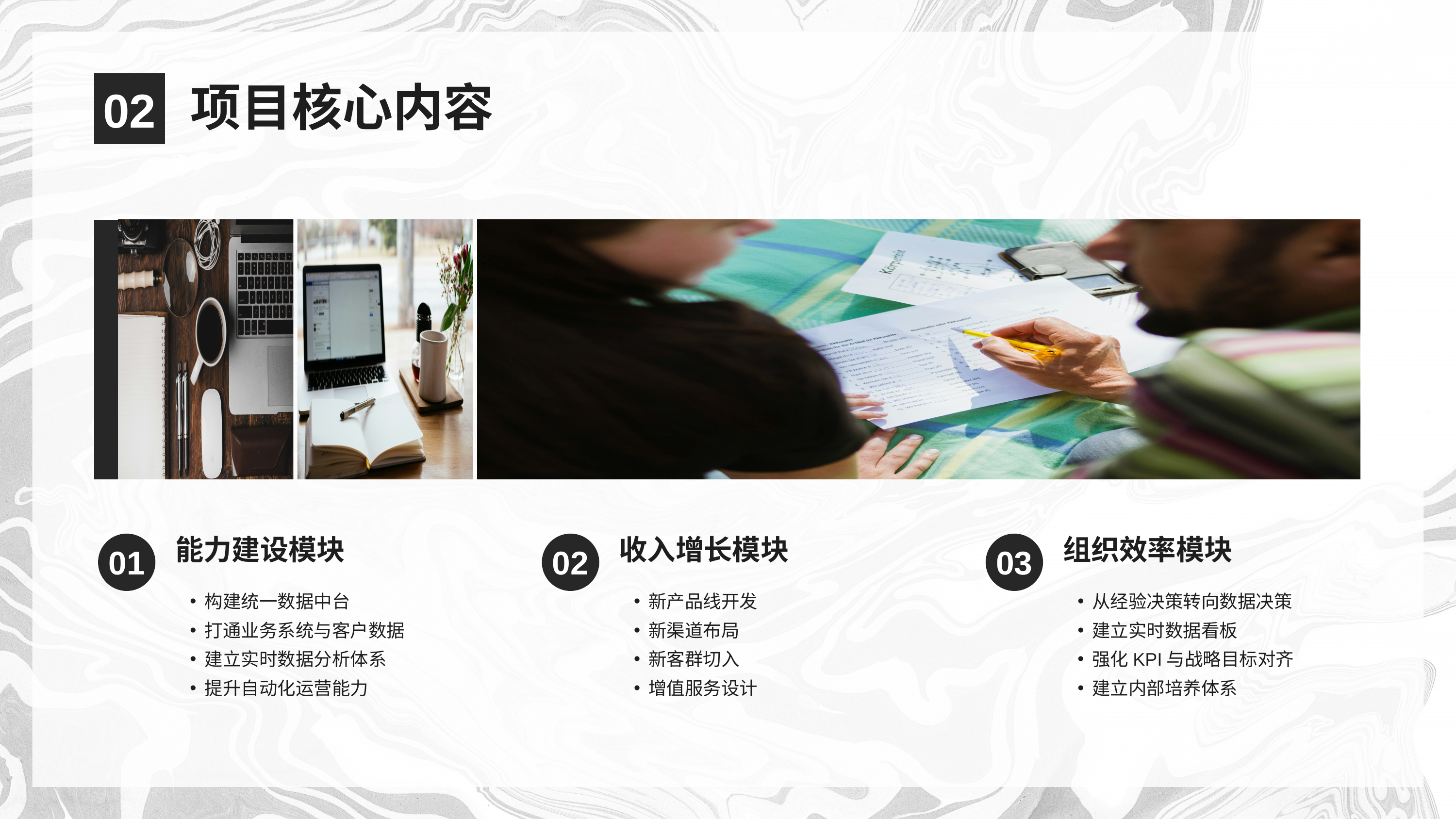

项目核心内容
02

能力建设模块
收入增长模块
组织效率模块

01
02
03
构建统一数据中台
打通业务系统与客户数据
建立实时数据分析体系
提升自动化运营能力

新产品线开发
新渠道布局
新客群切入
增值服务设计

从经验决策转向数据决策
建立实时数据看板
强化KPI与战略目标对齐
建立内部培养体系